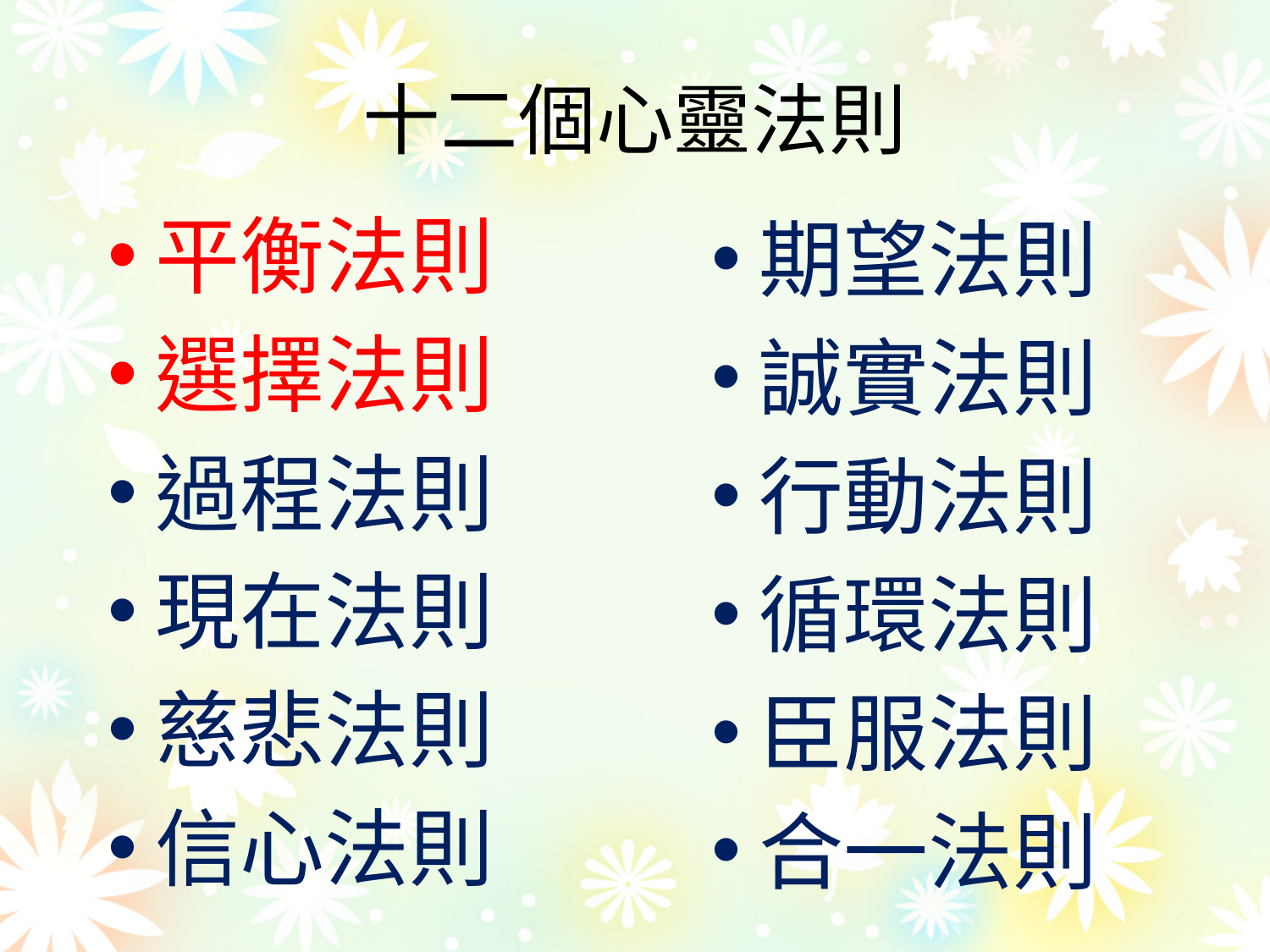

# 十二個心靈法則
平衡法則
選擇法則
過程法則
現在法則
慈悲法則
信心法則

期望法則
誠實法則
行動法則
循環法則
臣服法則
合一法則